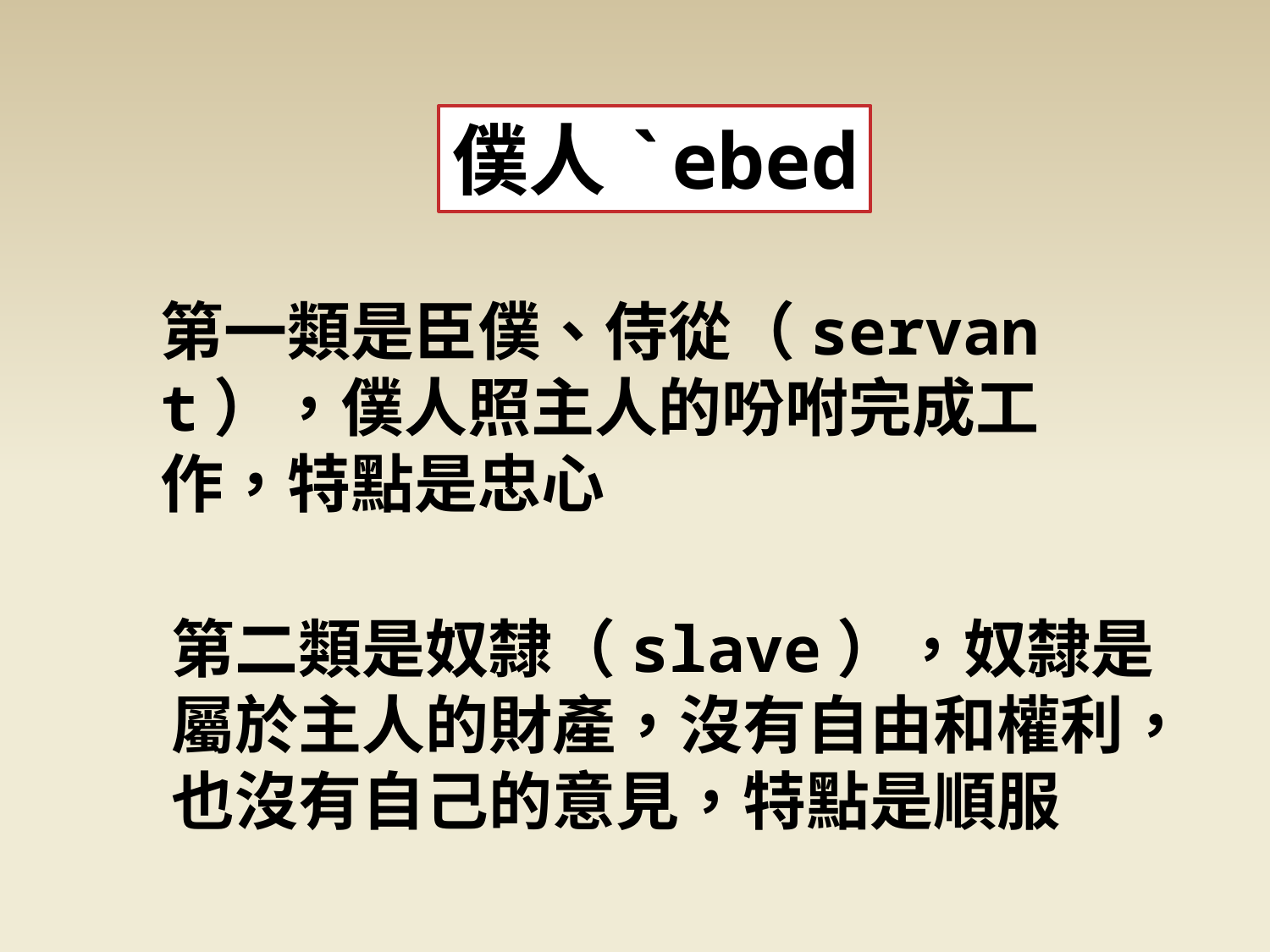

僕人`ebed
第一類是臣僕、侍從（servant），僕人照主人的吩咐完成工作，特點是忠心
第二類是奴隸（slave），奴隸是屬於主人的財產，沒有自由和權利，也沒有自己的意見，特點是順服